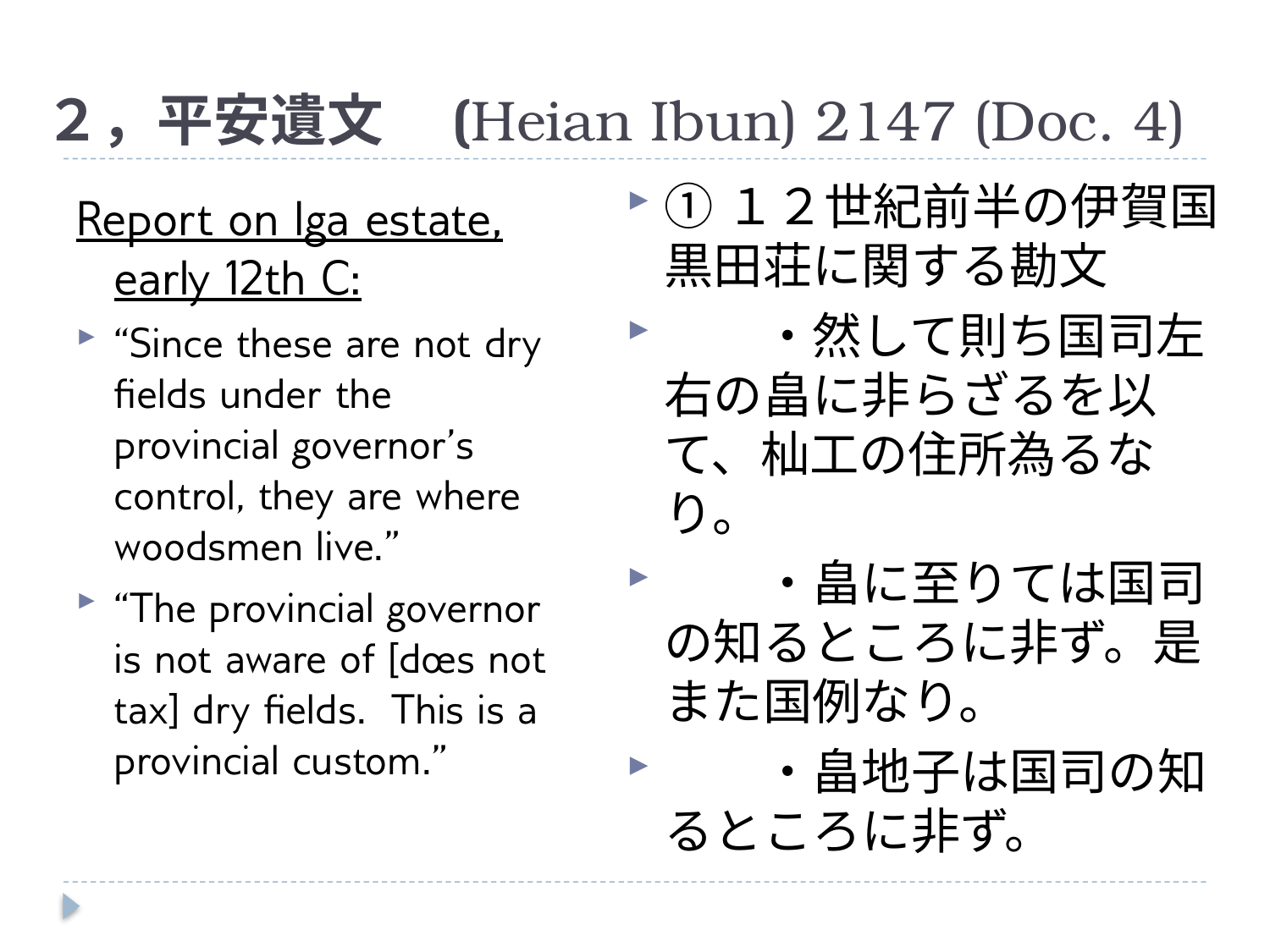

# ２，平安遺文　(Heian Ibun) 2147 (Doc. 4)
①１２世紀前半の伊賀国黒田荘に関する勘文
　　・然して則ち国司左右の畠に非らざるを以て、杣工の住所為るなり。
　　・畠に至りては国司の知るところに非ず。是また国例なり。
　　・畠地子は国司の知るところに非ず。
Report on Iga estate, early 12th C:
“Since these are not dry fields under the provincial governor’s control, they are where woodsmen live.”
“The provincial governor is not aware of [does not tax] dry fields.  This is a provincial custom.”